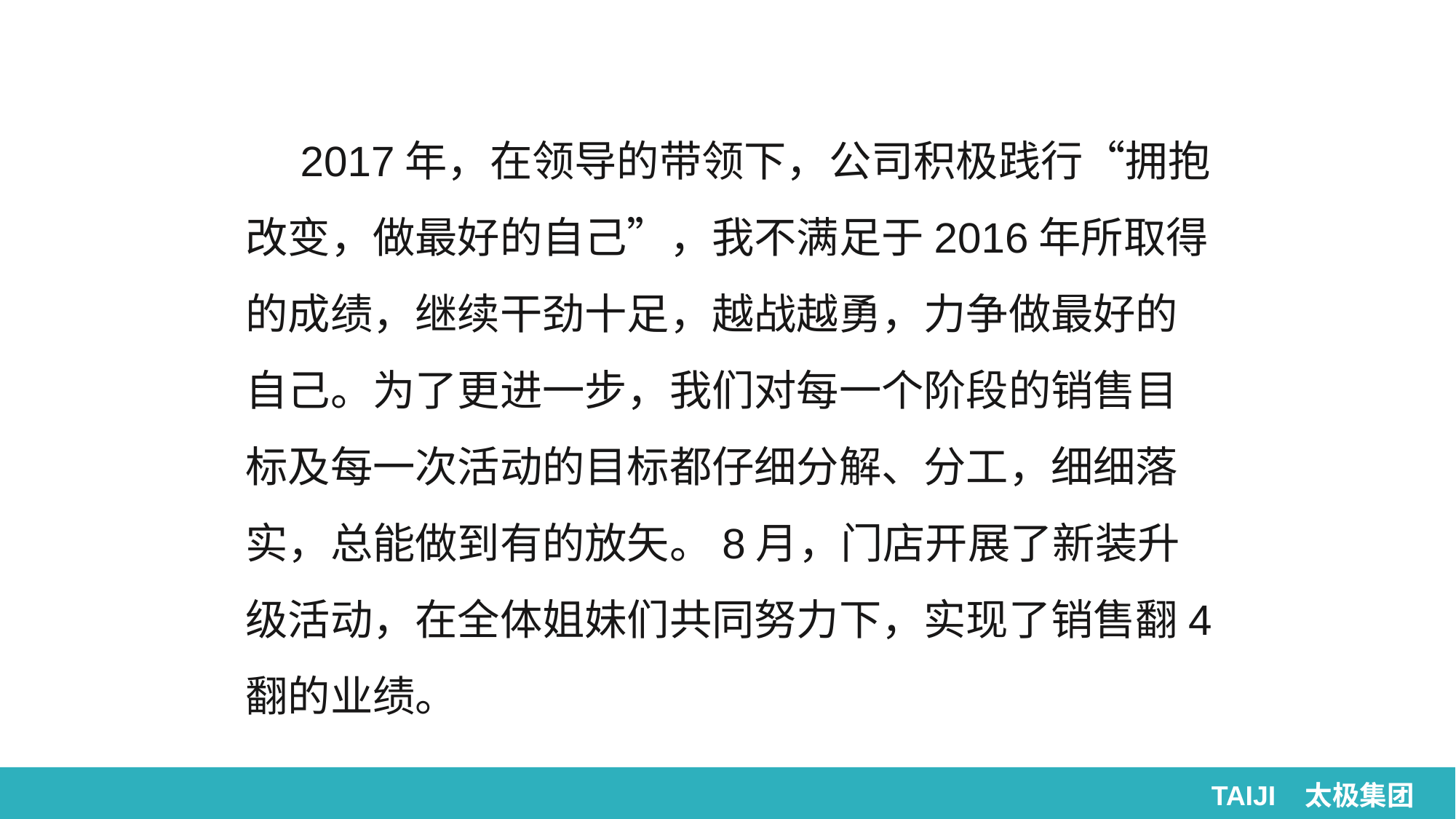

2017年，在领导的带领下，公司积极践行“拥抱改变，做最好的自己”，我不满足于2016年所取得的成绩，继续干劲十足，越战越勇，力争做最好的自己。为了更进一步，我们对每一个阶段的销售目标及每一次活动的目标都仔细分解、分工，细细落实，总能做到有的放矢。8月，门店开展了新装升级活动，在全体姐妹们共同努力下，实现了销售翻4翻的业绩。

TAIJI   太极集团